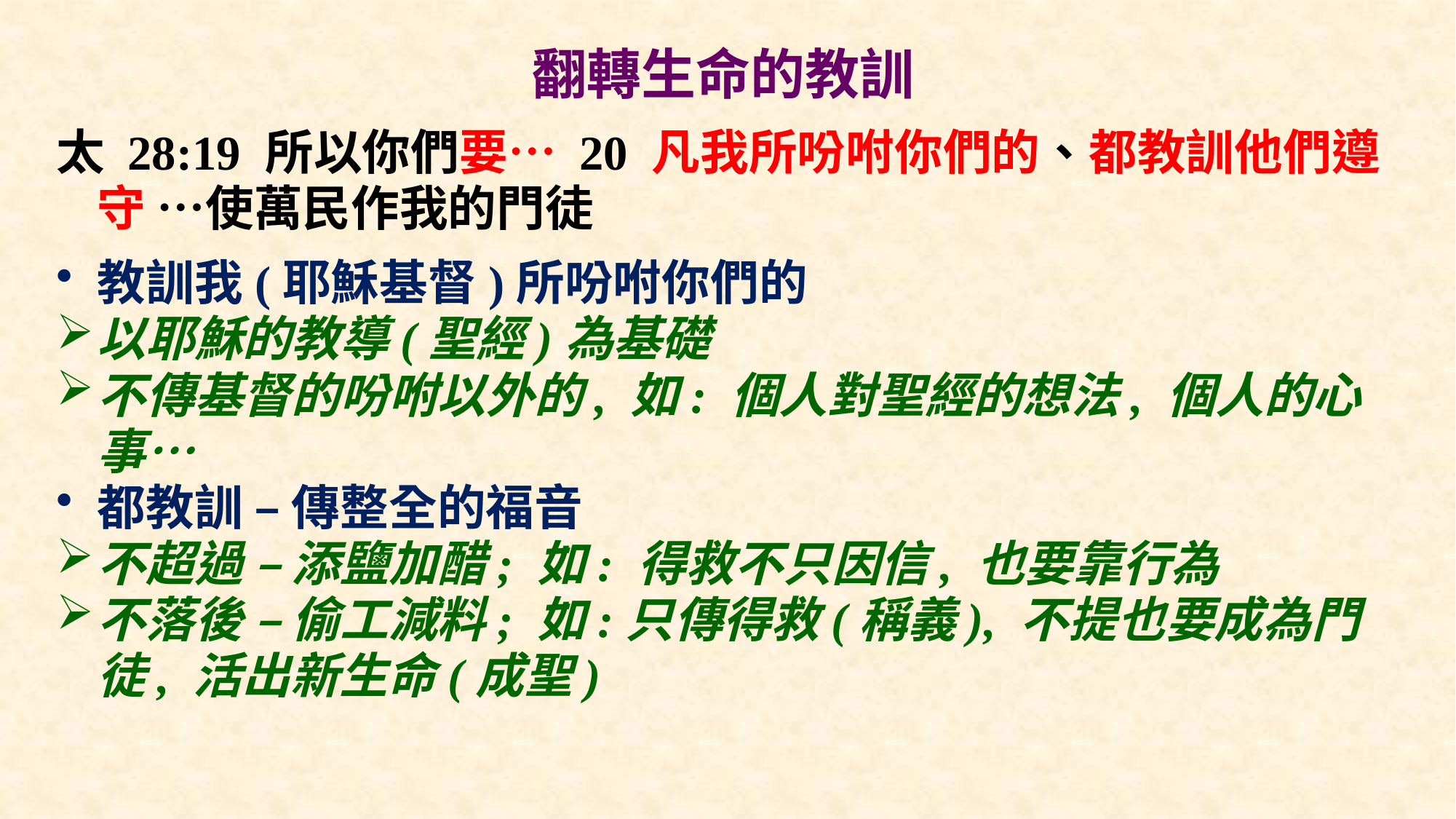

翻轉生命的教訓
太 28:19 所以你們要… 20 凡我所吩咐你們的、都教訓他們遵守 …使萬民作我的門徒
教訓我(耶穌基督)所吩咐你們的
以耶穌的教導(聖經)為基礎
不傳基督的吩咐以外的, 如: 個人對聖經的想法, 個人的心事…
都教訓 – 傳整全的福音
不超過 – 添鹽加醋; 如: 得救不只因信, 也要靠行為
不落後 – 偷工減料; 如:只傳得救(稱義), 不提也要成為門徒, 活出新生命(成聖)